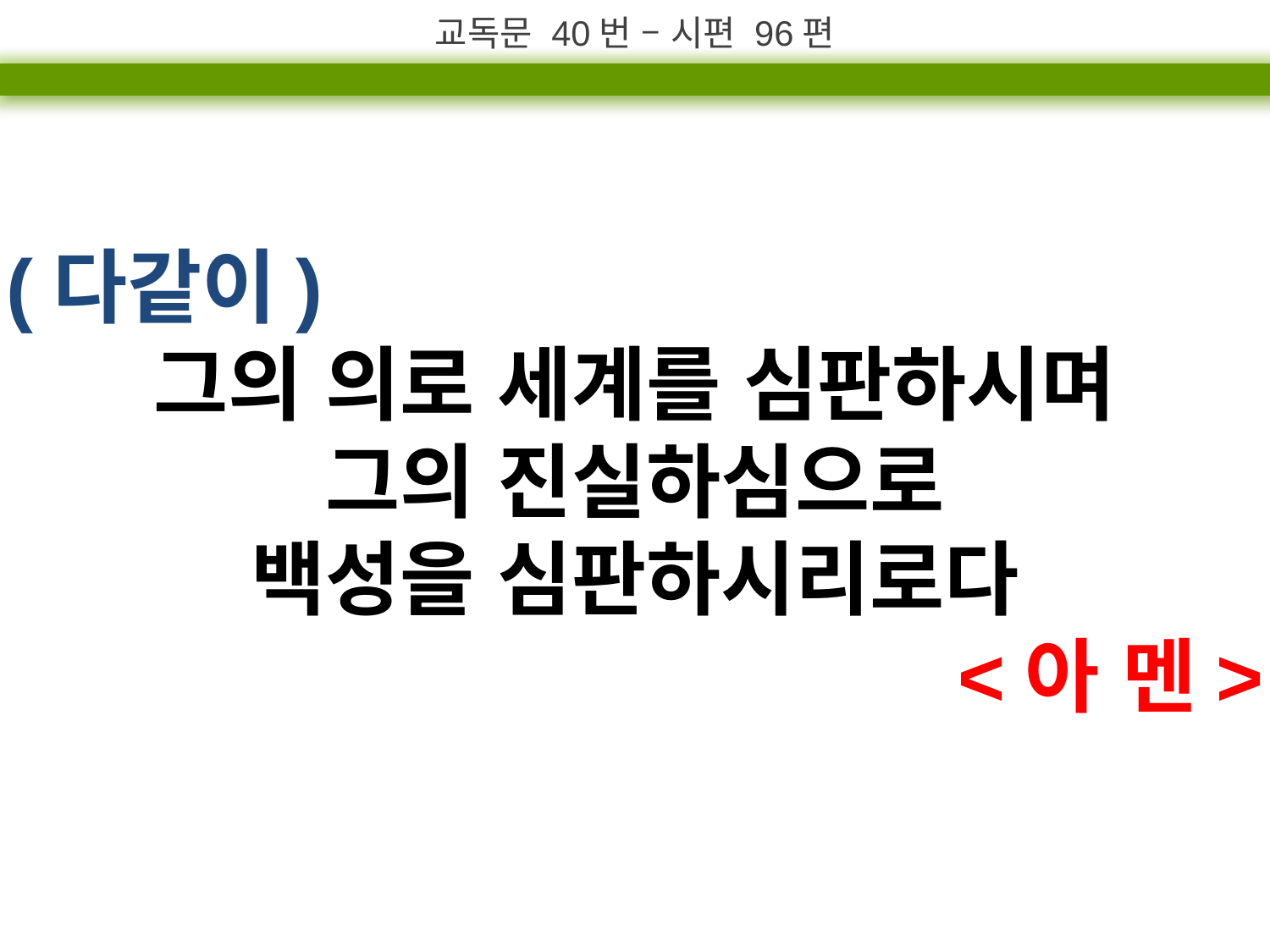

교독문 40번 – 시편 96편

(다같이)
그의 의로 세계를 심판하시며
그의 진실하심으로
백성을 심판하시리로다
<아 멘>